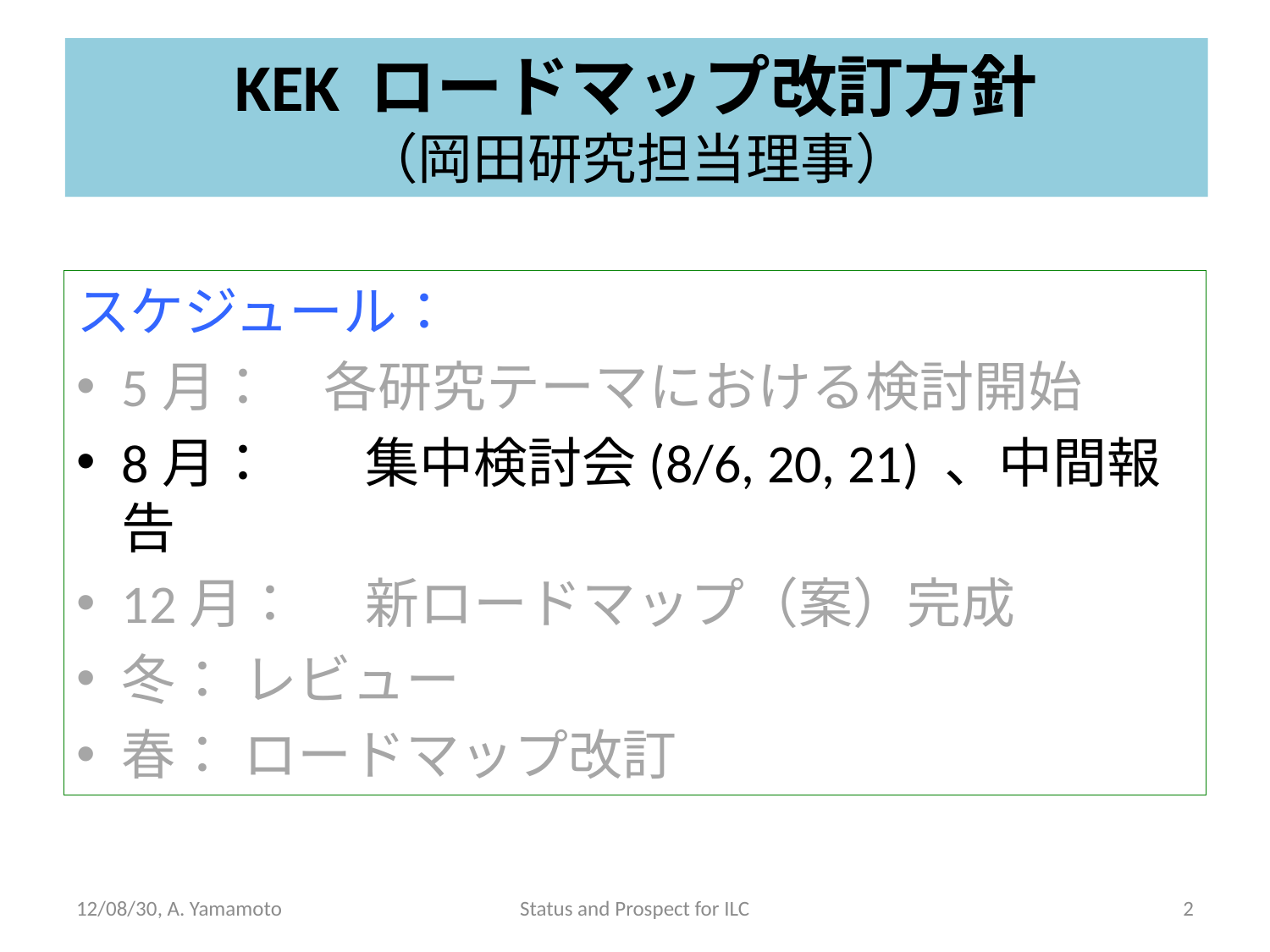

# KEK ロードマップ改訂方針 （岡田研究担当理事）
スケジュール：
5月：　各研究テーマにおける検討開始
8月：	集中検討会(8/6, 20, 21) 、中間報告
12月：	新ロードマップ（案）完成
冬：	レビュー
春：	ロードマップ改訂
12/08/30, A. Yamamoto
Status and Prospect for ILC
2